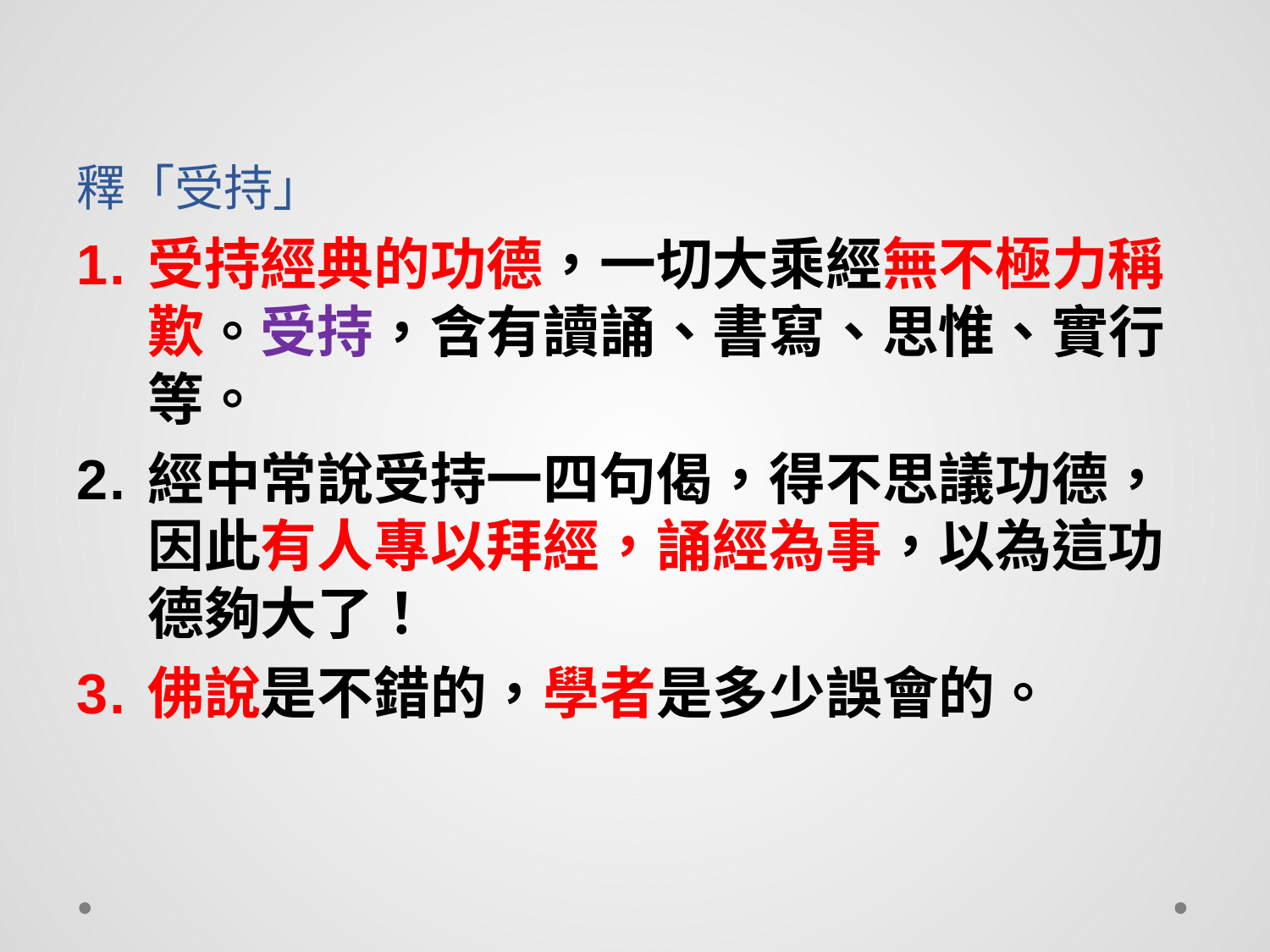

# 釋「受持」
受持經典的功德，一切大乘經無不極力稱歎。受持，含有讀誦、書寫、思惟、實行等。
經中常說受持一四句偈，得不思議功德，因此有人專以拜經，誦經為事，以為這功德夠大了！
佛說是不錯的，學者是多少誤會的。